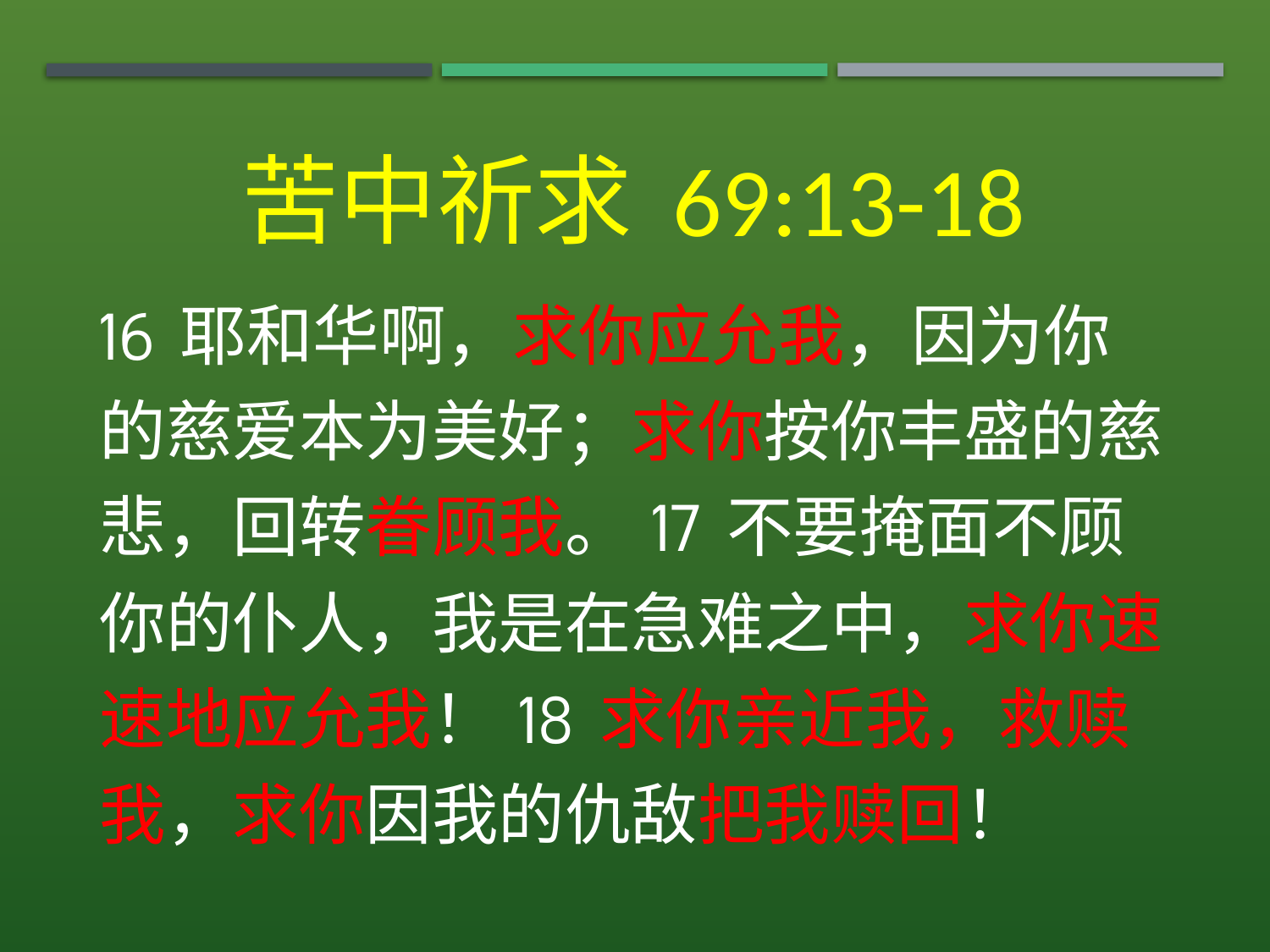

苦中祈求 69:13-18
16 耶和华啊，求你应允我，因为你的慈爱本为美好；求你按你丰盛的慈悲，回转眷顾我。 17 不要掩面不顾你的仆人，我是在急难之中，求你速速地应允我！ 18 求你亲近我，救赎我，求你因我的仇敌把我赎回！